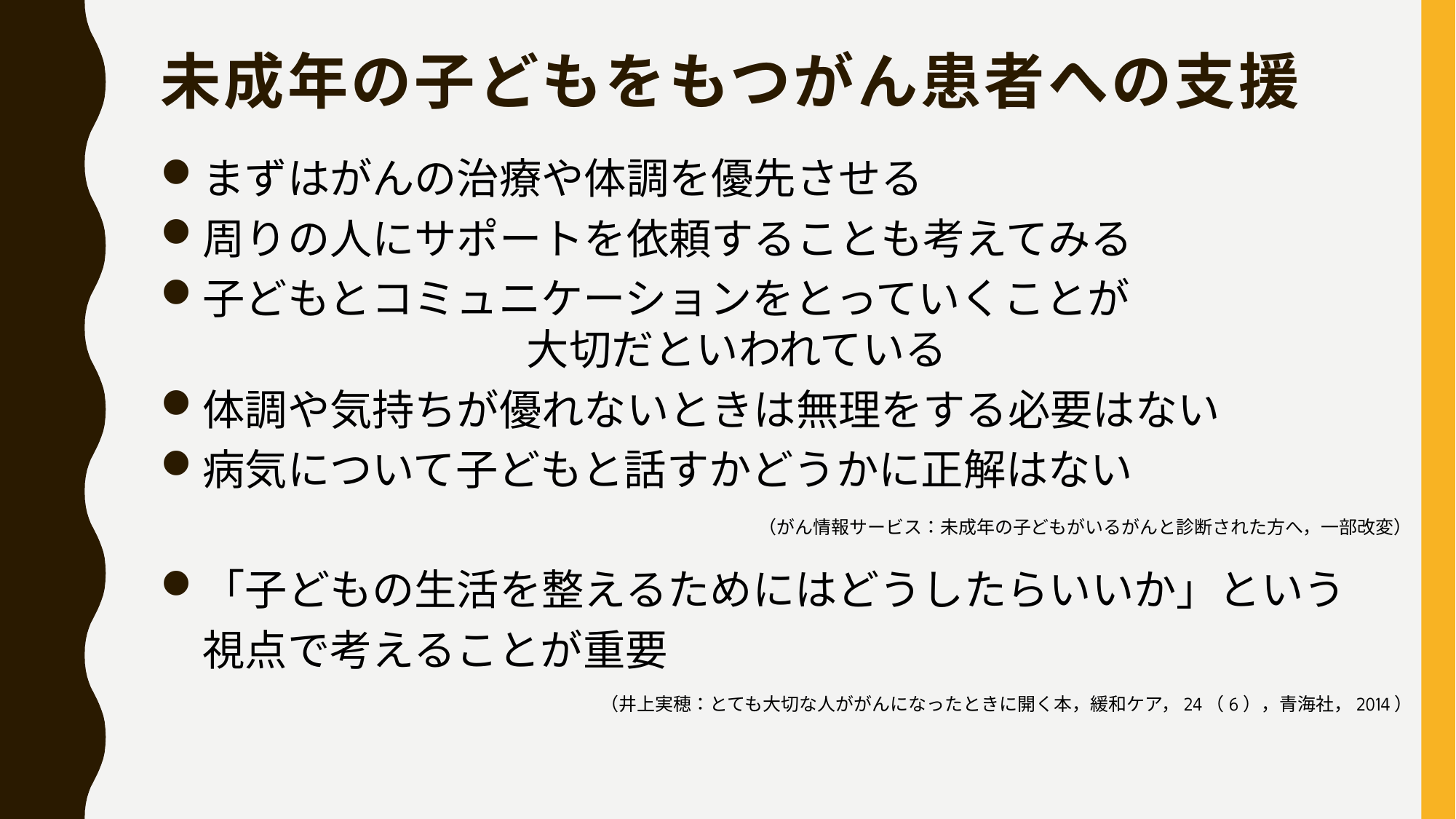

# 未成年の子どもをもつがん患者への支援
まずはがんの治療や体調を優先させる
周りの人にサポートを依頼することも考えてみる
子どもとコミュニケーションをとっていくことが　　　　　　　　　　　　　大切だといわれている
体調や気持ちが優れないときは無理をする必要はない
病気について子どもと話すかどうかに正解はない

「子どもの生活を整えるためにはどうしたらいいか」という
　視点で考えることが重要
（がん情報サービス：未成年の子どもがいるがんと診断された方へ，一部改変）
（井上実穂：とても大切な人ががんになったときに開く本，緩和ケア，24（6），青海社，2014）